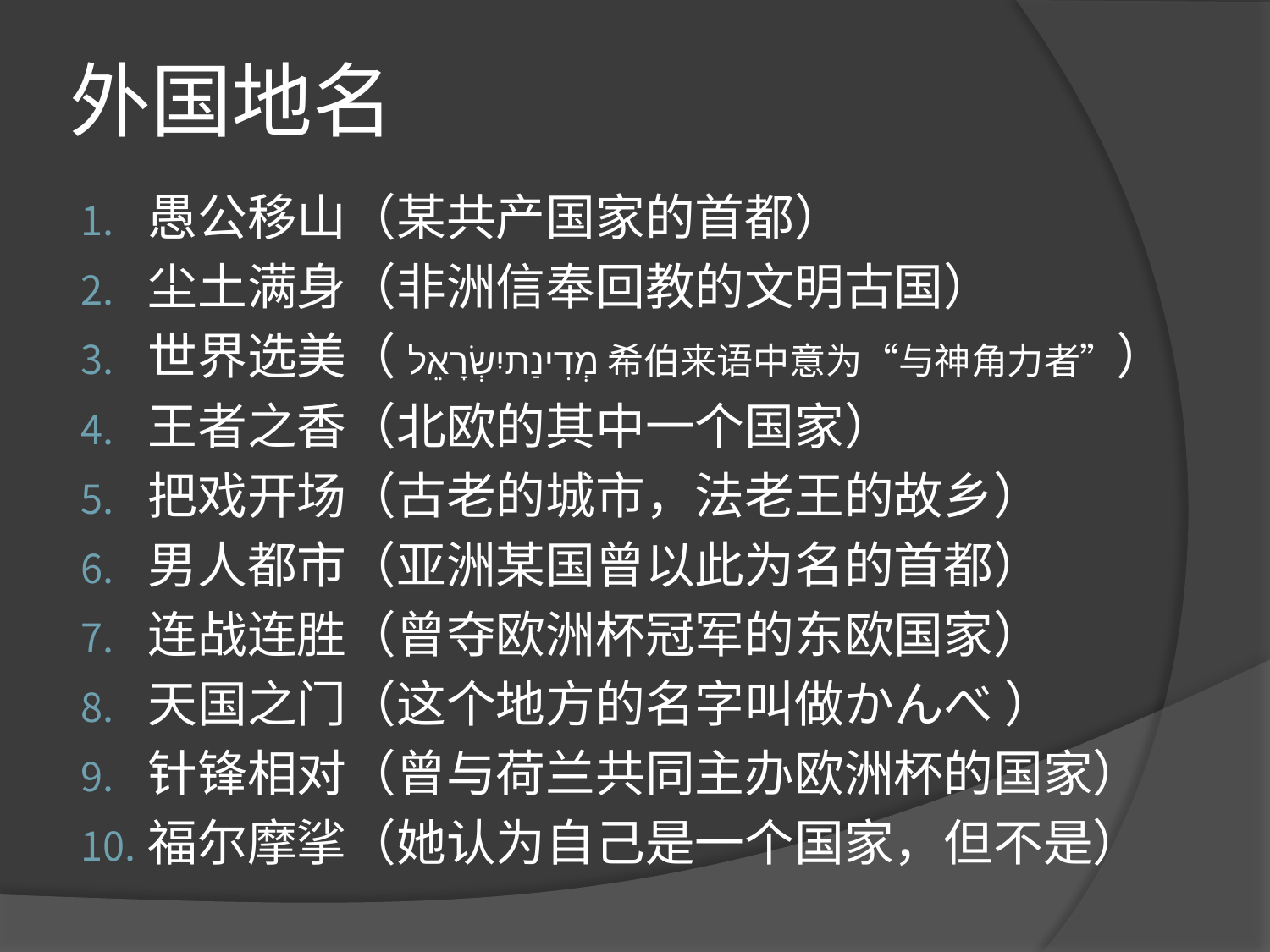

# 外国地名
愚公移山（某共产国家的首都）
尘土满身（非洲信奉回教的文明古国）
世界选美（מְדִינַתיִשְׂרָאֵל希伯来语中意为“与神角力者”）
王者之香（北欧的其中一个国家）
把戏开场（古老的城市，法老王的故乡）
男人都市（亚洲某国曾以此为名的首都）
连战连胜（曾夺欧洲杯冠军的东欧国家）
天国之门（这个地方的名字叫做かんべ ）
针锋相对（曾与荷兰共同主办欧洲杯的国家）
福尔摩挲（她认为自己是一个国家，但不是）